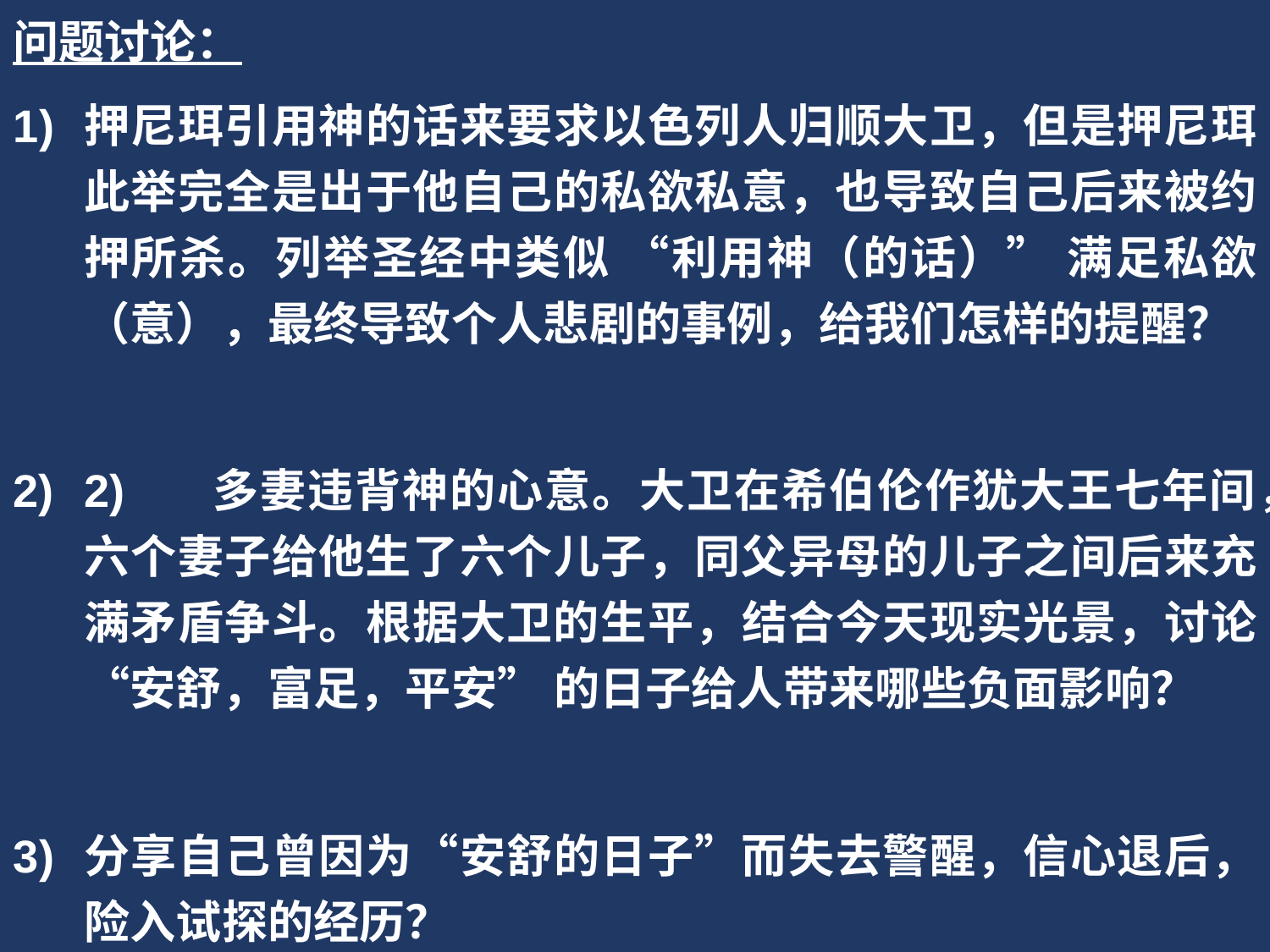

问题讨论：
押尼珥引用神的话来要求以色列人归顺大卫，但是押尼珥此举完全是出于他自己的私欲私意，也导致自己后来被约押所杀。列举圣经中类似 “利用神（的话）” 满足私欲（意），最终导致个人悲剧的事例，给我们怎样的提醒？

2)	多妻违背神的心意。大卫在希伯伦作犹大王七年间，六个妻子给他生了六个儿子，同父异母的儿子之间后来充满矛盾争斗。根据大卫的生平，结合今天现实光景，讨论 “安舒，富足，平安” 的日子给人带来哪些负面影响？

分享自己曾因为“安舒的日子”而失去警醒，信心退后，险入试探的经历？